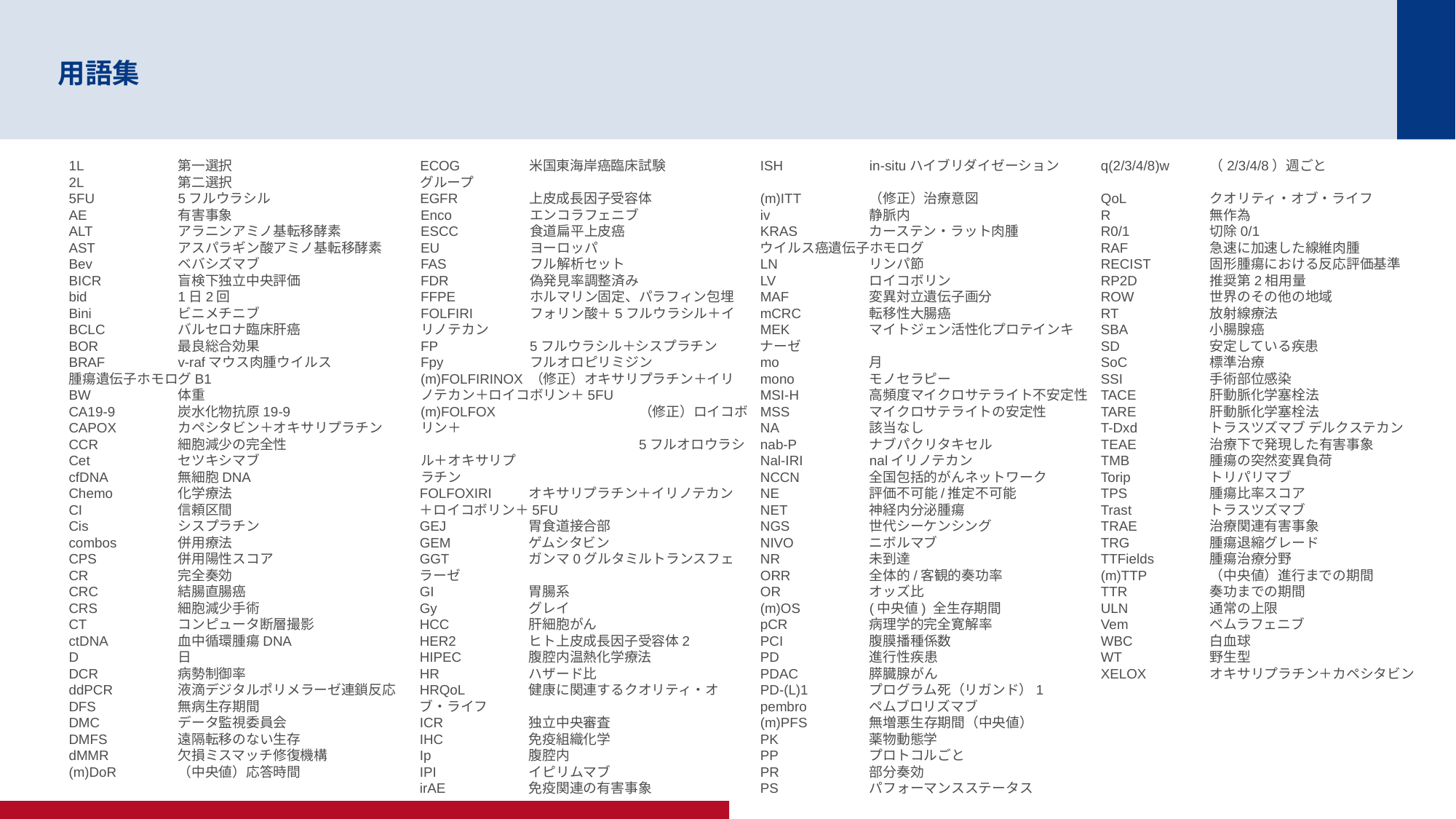

# 用語集
1L	第一選択
2L	第二選択
5FU	5フルウラシル
AE	有害事象
ALT	アラニンアミノ基転移酵素
AST	アスパラギン酸アミノ基転移酵素
Bev	ベバシズマブ
BICR	盲検下独立中央評価
bid	1日2回
Bini	ビニメチニブ
BCLC	バルセロナ臨床肝癌
BOR	最良総合効果
BRAF	v-rafマウス肉腫ウイルス	腫瘍遺伝子ホモログB1
BW	体重
CA19-9	炭水化物抗原19-9
CAPOX	カペシタビン＋オキサリプラチン
CCR	細胞減少の完全性
Cet	セツキシマブ
cfDNA	無細胞DNA
Chemo	化学療法
CI	信頼区間
Cis	シスプラチン
combos	併用療法
CPS	併用陽性スコア
CR	完全奏効
CRC	結腸直腸癌
CRS	細胞減少手術
CT	コンピュータ断層撮影
ctDNA	血中循環腫瘍DNA
D	日
DCR	病勢制御率
ddPCR	液滴デジタルポリメラーゼ連鎖反応
DFS	無病生存期間
DMC	データ監視委員会
DMFS	遠隔転移のない生存
dMMR	欠損ミスマッチ修復機構
(m)DoR	（中央値）応答時間

ECOG	米国東海岸癌臨床試験	グループ
EGFR	上皮成長因子受容体
Enco	エンコラフェニブ
ESCC	食道扁平上皮癌
EU	ヨーロッパ
FAS	フル解析セット
FDR	偽発見率調整済み
FFPE	ホルマリン固定、パラフィン包埋
FOLFIRI	フォリン酸＋5フルウラシル＋イ	リノテカン
FP	5フルウラシル＋シスプラチン
Fpy	フルオロピリミジン
(m)FOLFIRINOX	（修正）オキサリプラチン＋イリ	ノテカン＋ロイコボリン＋5FU
(m)FOLFOX		（修正）ロイコボリン＋
		5フルオロウラシル＋オキサリプ			ラチン
FOLFOXIRI	オキサリプラチン＋イリノテカン	＋ロイコボリン＋5FU
GEJ	胃食道接合部
GEM	ゲムシタビン
GGT	ガンマ0グルタミルトランスフェ	ラーゼ
GI	胃腸系
Gy	グレイ
HCC	肝細胞がん
HER2	ヒト上皮成長因子受容体2
HIPEC	腹腔内温熱化学療法
HR	ハザード比
HRQoL	健康に関連するクオリティ・オ	ブ・ライフ
ICR	独立中央審査
IHC	免疫組織化学
Ip	腹腔内
IPI	イピリムマブ
irAE	免疫関連の有害事象
ISH	in-situハイブリダイゼーション

(m)ITT	（修正）治療意図
iv	静脈内
KRAS	カーステン・ラット肉腫	ウイルス癌遺伝子ホモログ
LN	リンパ節
LV	ロイコボリン
MAF	変異対立遺伝子画分
mCRC	転移性大腸癌
MEK	マイトジェン活性化プロテインキ	ナーゼ
mo	月
mono	モノセラピー
MSI-H	高頻度マイクロサテライト不安定性
MSS	マイクロサテライトの安定性
NA	該当なし
nab-P	ナブパクリタキセル
Nal-IRI	nalイリノテカン
NCCN	全国包括的がんネットワーク
NE	評価不可能/推定不可能
NET	神経内分泌腫瘍
NGS	世代シーケンシング
NIVO	ニボルマブ
NR	未到達
ORR	全体的/客観的奏功率
OR	オッズ比
(m)OS	(中央値) 全生存期間
pCR	病理学的完全寛解率
PCI	腹膜播種係数
PD	進行性疾患
PDAC	膵臓腺がん
PD-(L)1	プログラム死（リガンド）1
pembro	ペムブロリズマブ
(m)PFS	無増悪生存期間（中央値）
PK	薬物動態学
PP	プロトコルごと
PR	部分奏効
PS	パフォーマンスステータス
q(2/3/4/8)w	（2/3/4/8）週ごと

QoL	クオリティ・オブ・ライフ
R	無作為
R0/1	切除0/1
RAF	急速に加速した線維肉腫
RECIST	固形腫瘍における反応評価基準
RP2D	推奨第2相用量
ROW	世界のその他の地域
RT	放射線療法
SBA	小腸腺癌
SD	安定している疾患
SoC	標準治療
SSI	手術部位感染
TACE	肝動脈化学塞栓法
TARE	肝動脈化学塞栓法
T-Dxd	トラスツズマブ デルクステカン
TEAE	治療下で発現した有害事象
TMB	腫瘍の突然変異負荷
Torip	トリパリマブ
TPS	腫瘍比率スコア
Trast	トラスツズマブ
TRAE	治療関連有害事象
TRG	腫瘍退縮グレード
TTFields	腫瘍治療分野
(m)TTP	（中央値）進行までの期間
TTR	奏功までの期間
ULN	通常の上限
Vem	ベムラフェニブ
WBC	白血球
WT	野生型
XELOX	オキサリプラチン＋カペシタビン